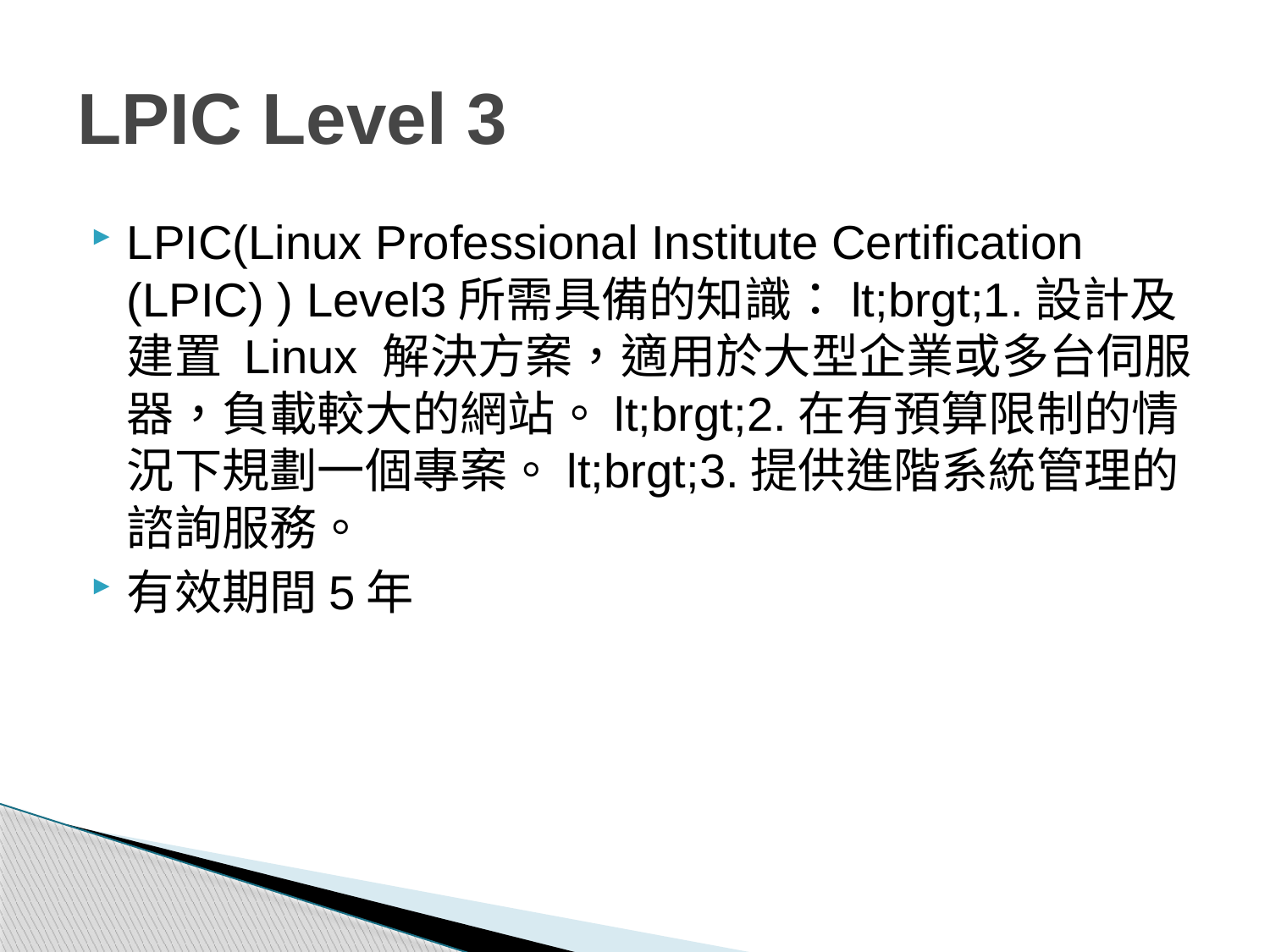

# LPIC Level 3
LPIC(Linux Professional Institute Certification (LPIC) ) Level3所需具備的知識：lt;brgt;1.設計及建置 Linux 解決方案，適用於大型企業或多台伺服器，負載較大的網站。lt;brgt;2.在有預算限制的情況下規劃一個專案。lt;brgt;3.提供進階系統管理的諮詢服務。
有效期間5年